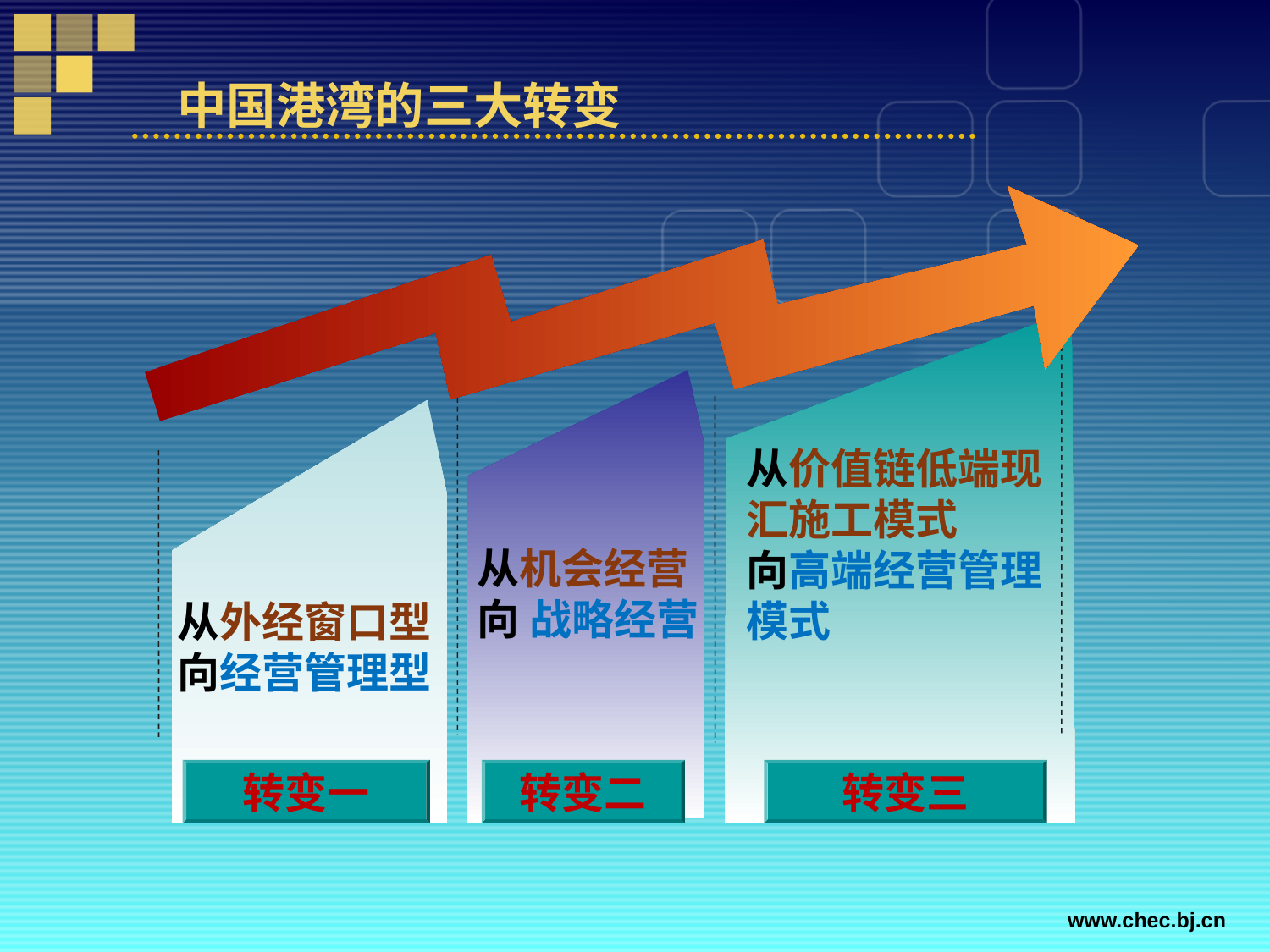

# 中国港湾的三大转变

从价值链低端现汇施工模式
向高端经营管理模式

从机会经营向 战略经营
从外经窗口型向经营管理型
转变一
转变二
转变三
www.chec.bj.cn